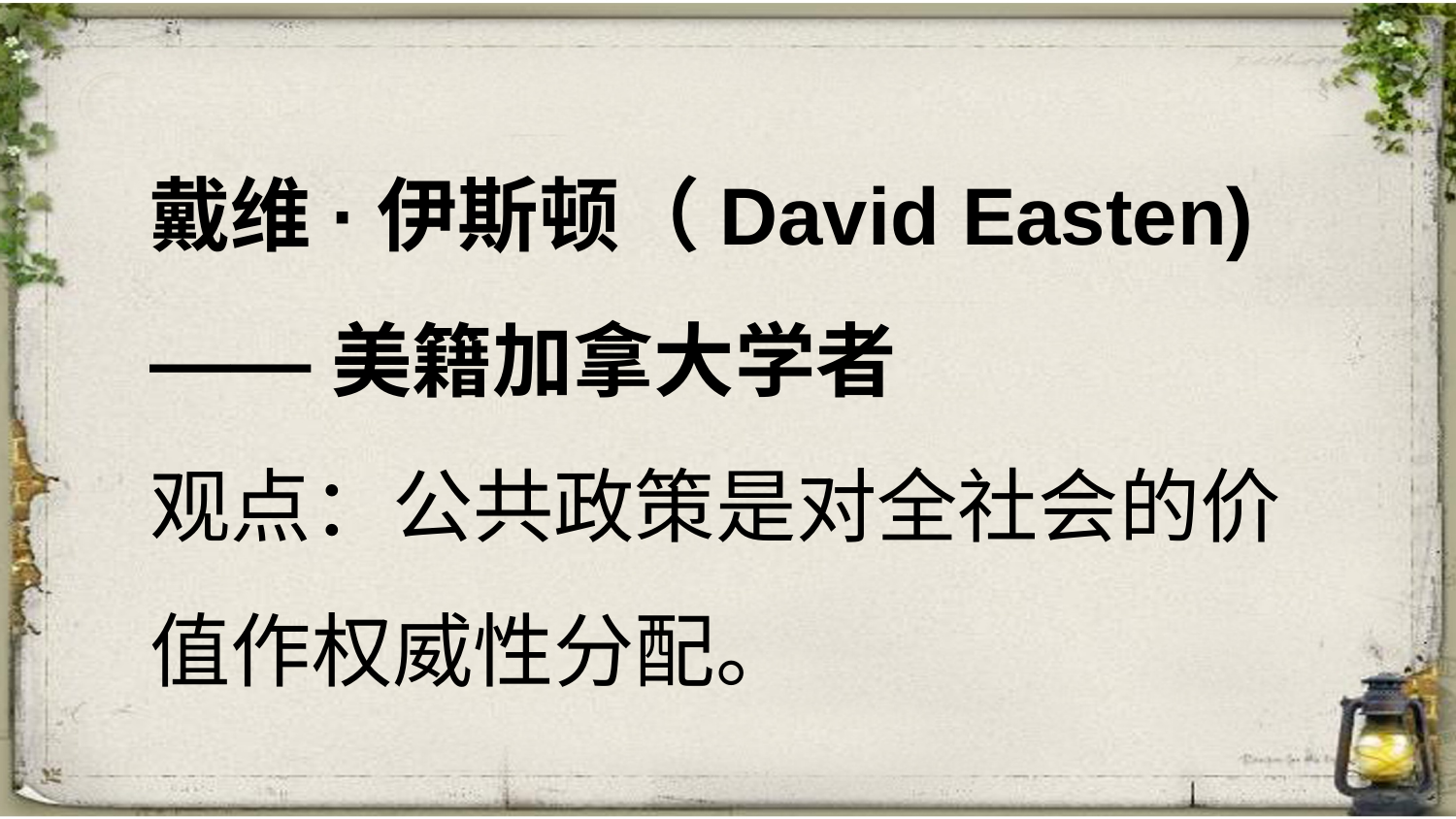

戴维·伊斯顿（David Easten)——美籍加拿大学者
观点：公共政策是对全社会的价值作权威性分配。